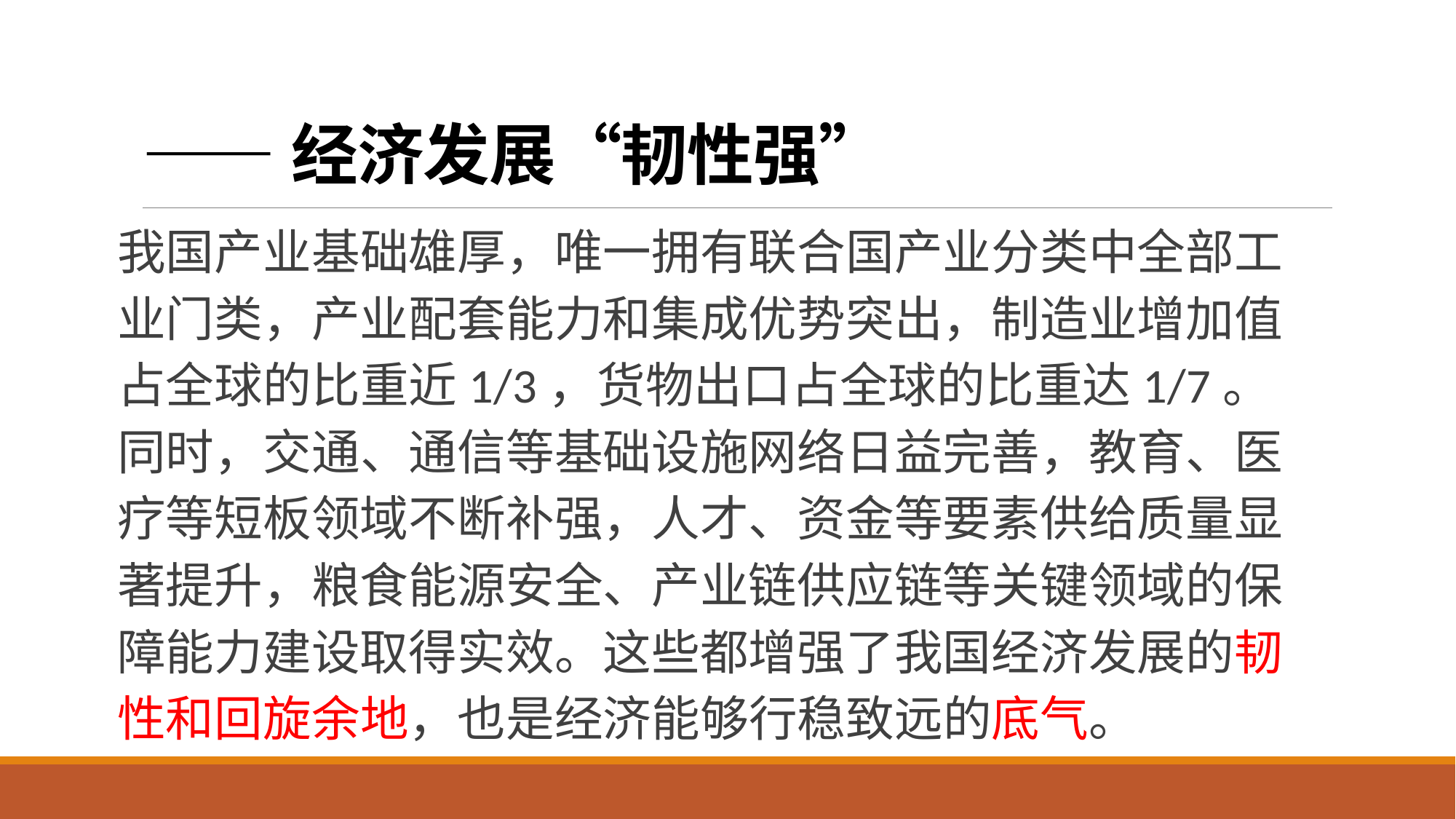

# ——经济发展“韧性强”
我国产业基础雄厚，唯一拥有联合国产业分类中全部工业门类，产业配套能力和集成优势突出，制造业增加值占全球的比重近1/3，货物出口占全球的比重达1/7。同时，交通、通信等基础设施网络日益完善，教育、医疗等短板领域不断补强，人才、资金等要素供给质量显著提升，粮食能源安全、产业链供应链等关键领域的保障能力建设取得实效。这些都增强了我国经济发展的韧性和回旋余地，也是经济能够行稳致远的底气。